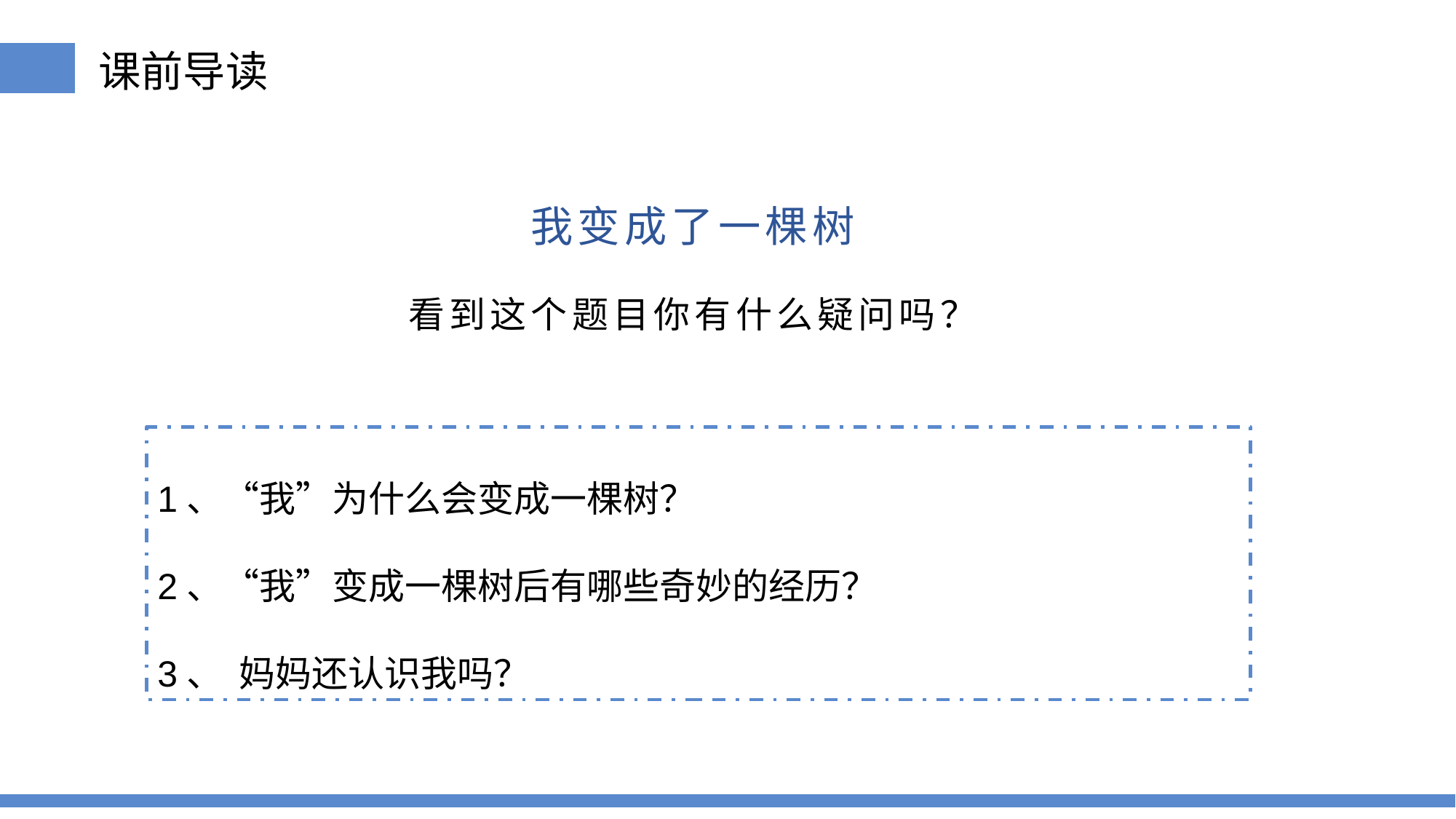

课前导读
我变成了一棵树
看到这个题目你有什么疑问吗？
1、“我”为什么会变成一棵树？
2、“我”变成一棵树后有哪些奇妙的经历？
3、  妈妈还认识我吗？